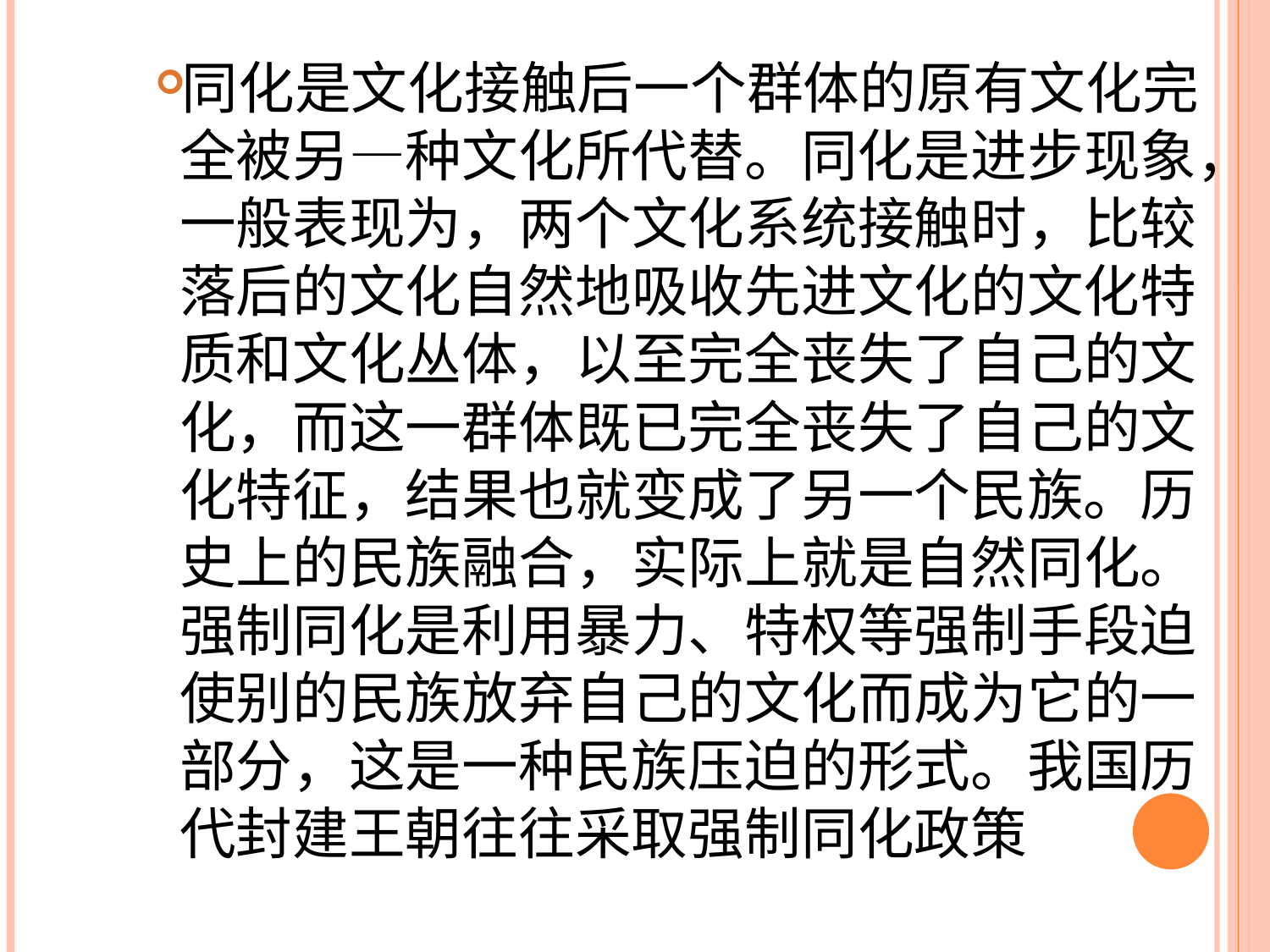

同化是文化接触后一个群体的原有文化完全被另—种文化所代替。同化是进步现象，一般表现为，两个文化系统接触时，比较落后的文化自然地吸收先进文化的文化特质和文化丛体，以至完全丧失了自己的文化，而这一群体既已完全丧失了自己的文化特征，结果也就变成了另一个民族。历史上的民族融合，实际上就是自然同化。强制同化是利用暴力、特权等强制手段迫使别的民族放弃自己的文化而成为它的一部分，这是一种民族压迫的形式。我国历代封建王朝往往采取强制同化政策